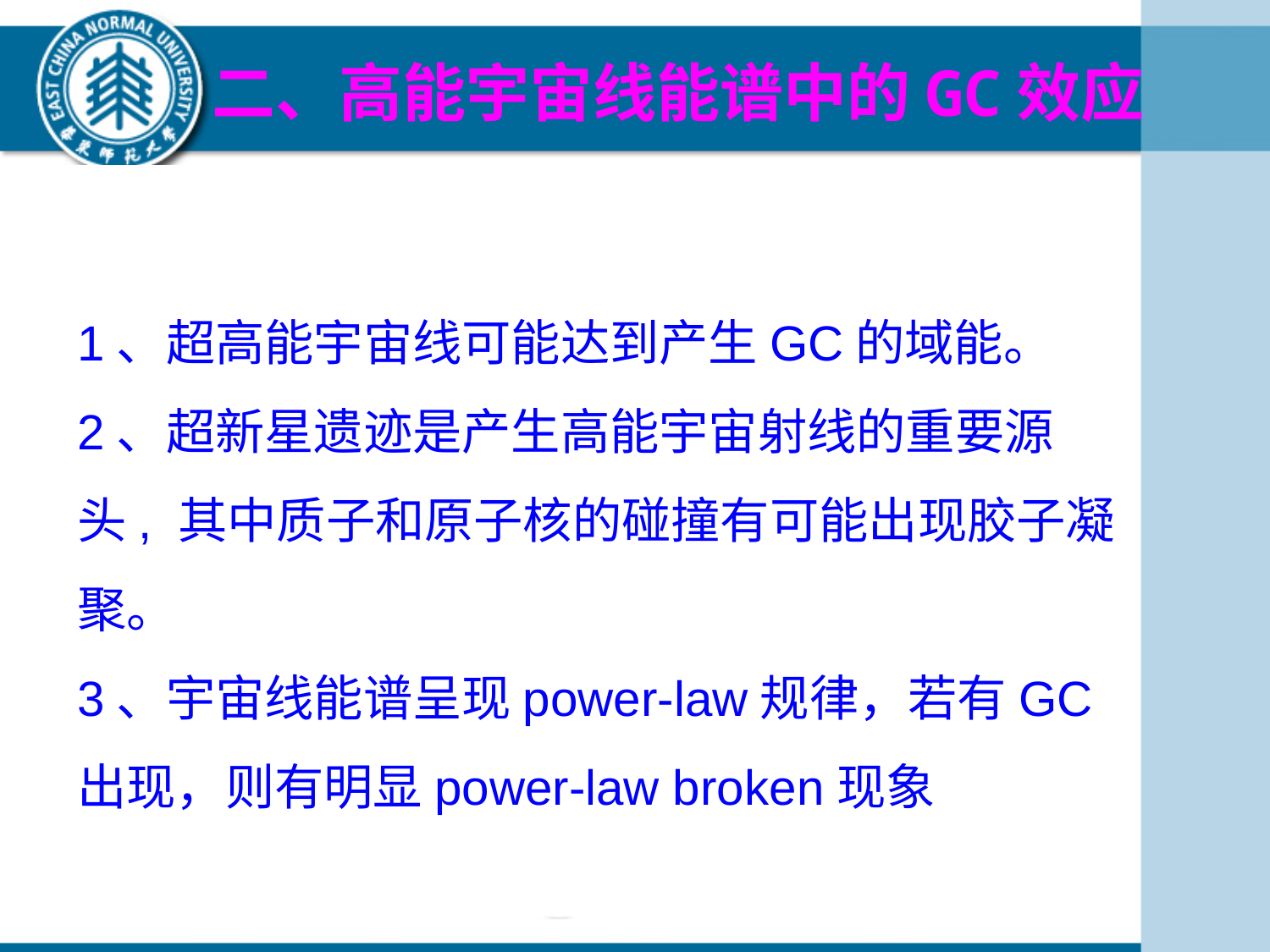

二、高能宇宙线能谱中的GC效应

1、超高能宇宙线可能达到产生GC的域能。
2、超新星遗迹是产生高能宇宙射线的重要源头, 其中质子和原子核的碰撞有可能出现胶子凝聚。
3、宇宙线能谱呈现power-law规律，若有GC出现，则有明显power-law broken现象